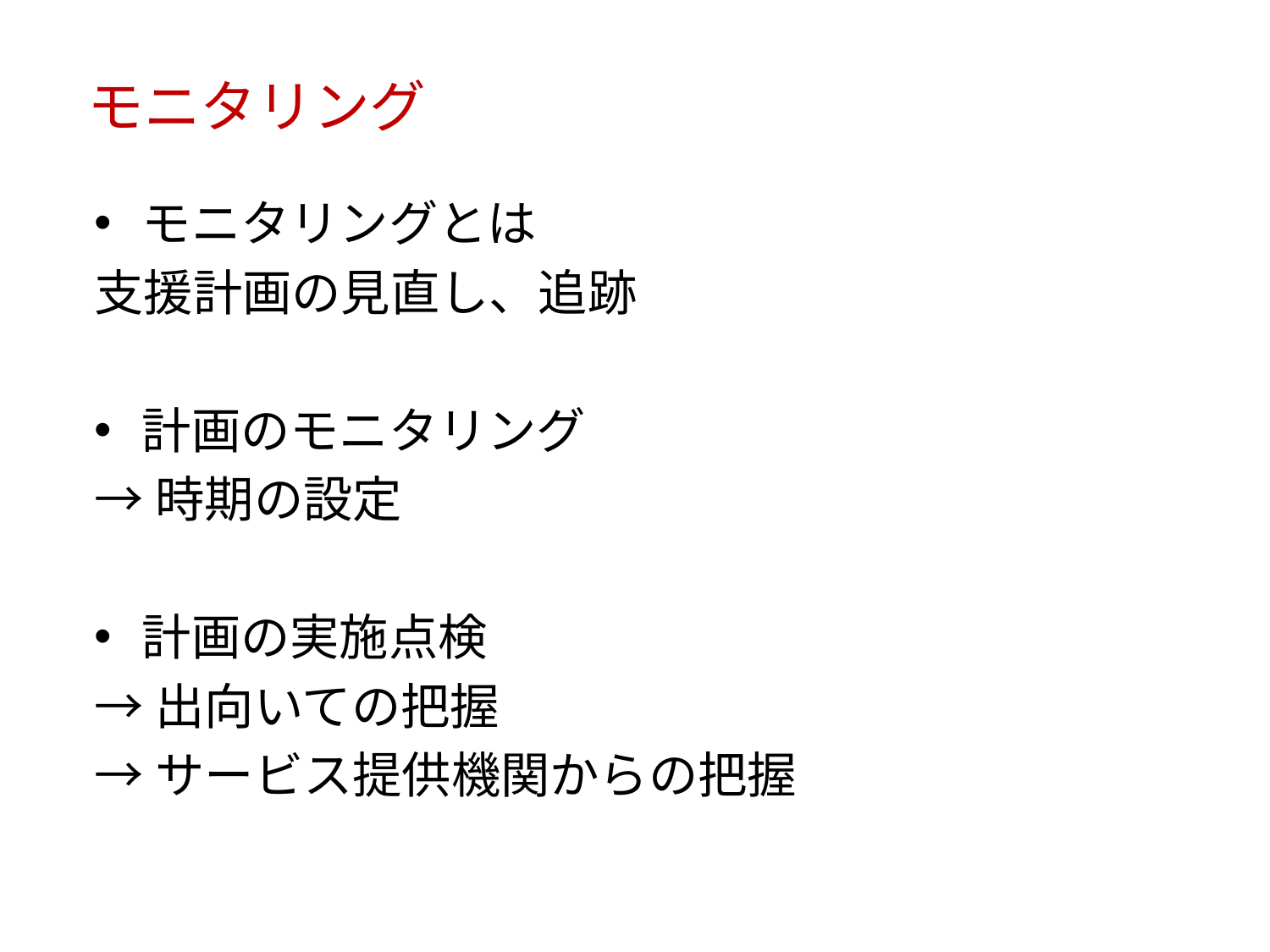

モニタリング
モニタリングとは
支援計画の見直し、追跡

計画のモニタリング
→時期の設定

計画の実施点検
→出向いての把握
→サービス提供機関からの把握